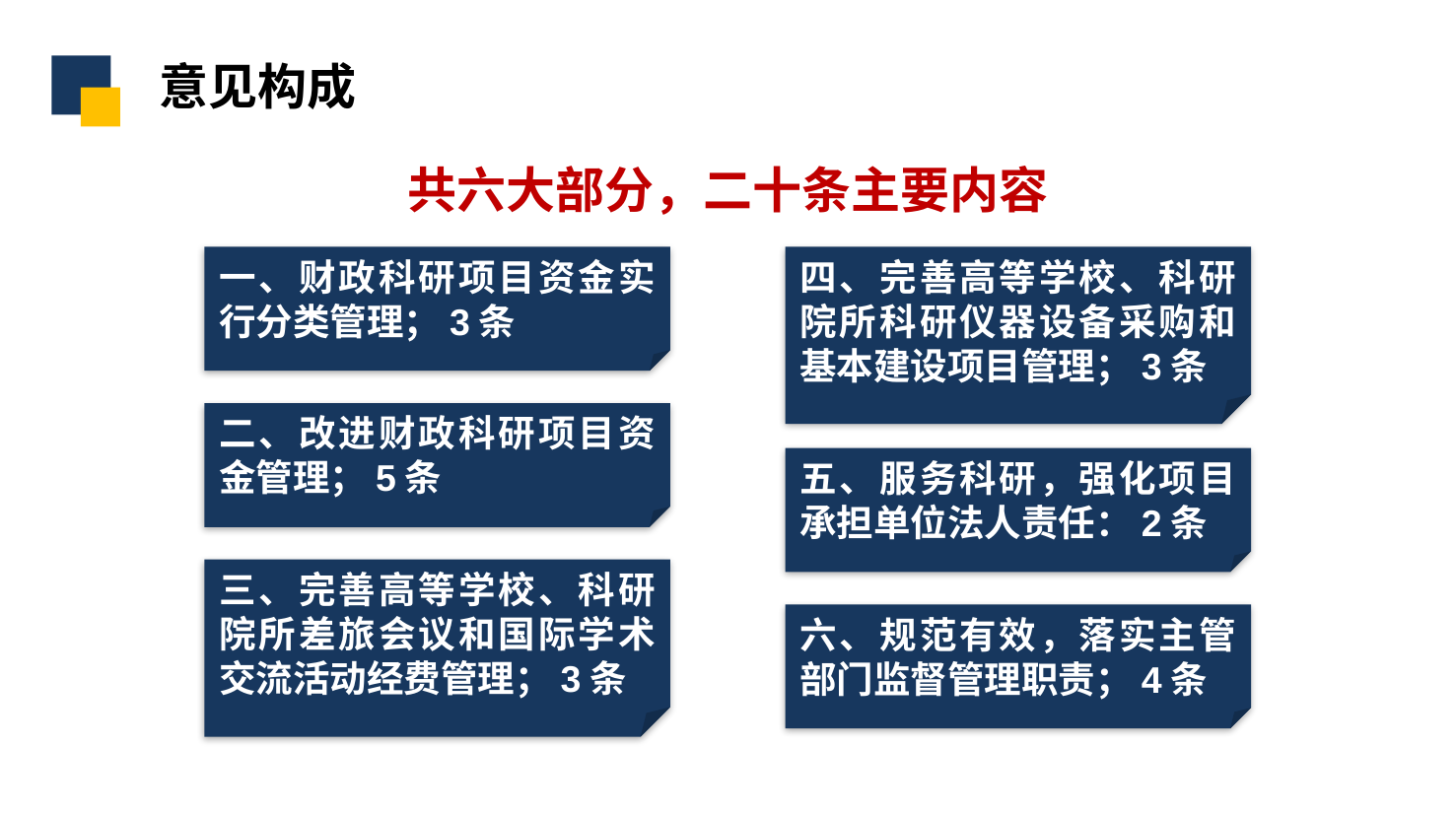

意见构成

共六大部分，二十条主要内容
一、财政科研项目资金实行分类管理；3条
四、完善高等学校、科研院所科研仪器设备采购和基本建设项目管理；3条
二、改进财政科研项目资金管理；5条
五、服务科研，强化项目承担单位法人责任：2条
三、完善高等学校、科研院所差旅会议和国际学术交流活动经费管理；3条
六、规范有效，落实主管部门监督管理职责；4条